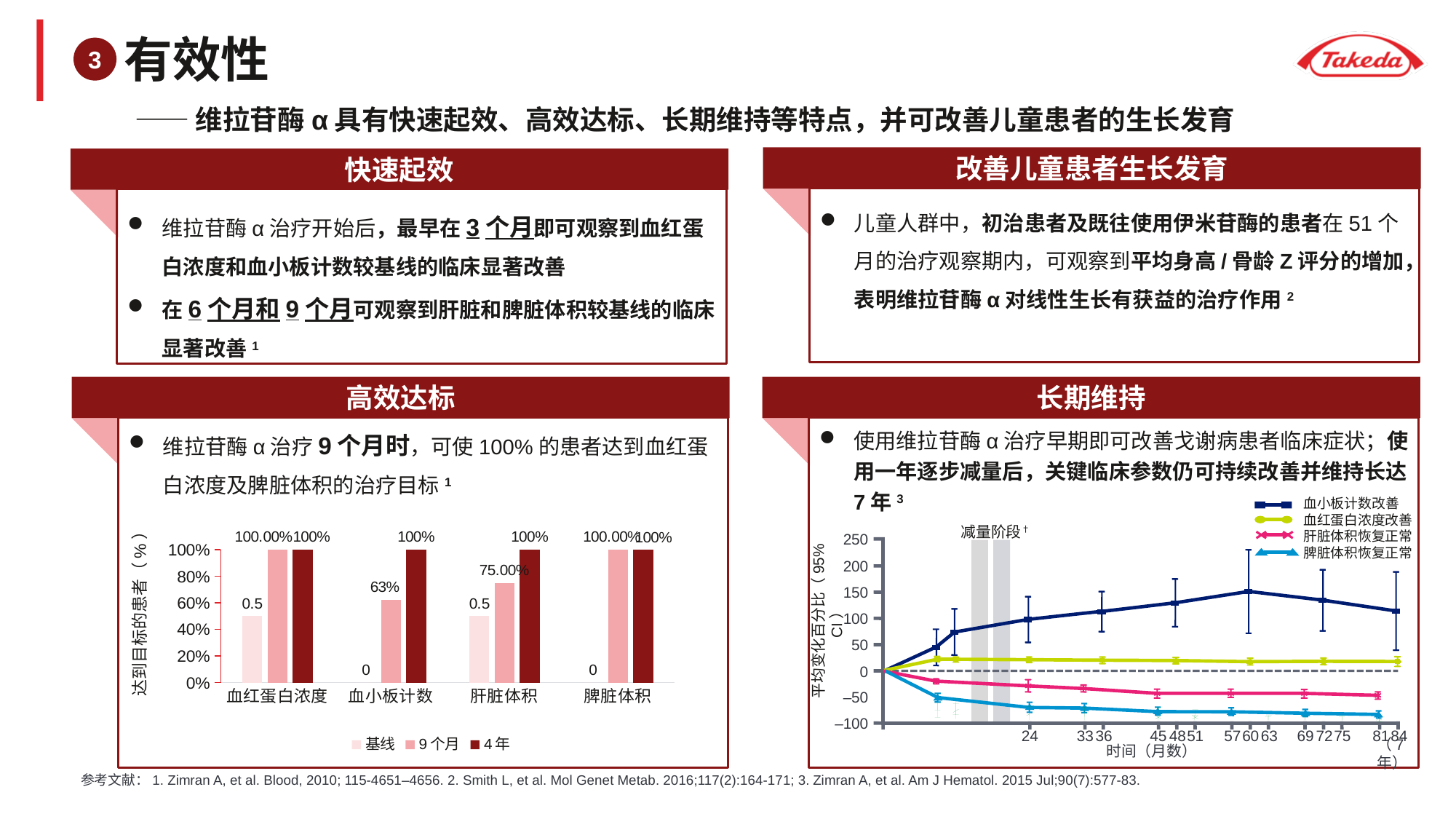

# 有效性
3
——维拉苷酶α具有快速起效、高效达标、长期维持等特点，并可改善儿童患者的生长发育

改善儿童患者生长发育
快速起效
快速起效

维拉苷酶α治疗开始后，最早在3个月即可观察到血红蛋白浓度和血小板计数较基线的临床显著改善
在6个月和9个月可观察到肝脏和脾脏体积较基线的临床显著改善1
儿童人群中，初治患者及既往使用伊米苷酶的患者在51个月的治疗观察期内，可观察到平均身高/骨龄Z评分的增加，表明维拉苷酶α对线性生长有获益的治疗作用2
高效达标
长期维持
维拉苷酶α治疗9个月时，可使100%的患者达到血红蛋白浓度及脾脏体积的治疗目标1
使用维拉苷酶α治疗早期即可改善戈谢病患者临床症状；使用一年逐步减量后，关键临床参数仍可持续改善并维持长达7年3
快速起效

快速起效

血小板计数改善

血红蛋白浓度改善

肝脏体积恢复正常
脾脏体积恢复正常

### Chart

| Category | 基线 | 9个月 | 4年 |
|---|---|---|---|
| 血红蛋白浓度 | 0.5 | 1.0 | 1.0 |
| 血小板计数 | 0.0 | 0.625 | 1.0 |
| 肝脏体积 | 0.5 | 0.75 | 1.0 |
| 脾脏体积 | 0.0 | 1.0 | 1.0 |
达到目标的患者（%）
减量阶段†
250

200

150

平均变化百分比（95% CI）
100

50

0

–50
–100

24
33
36
45
48
51
57
60
63
69
72
75
81
84
时间（月数）
（7年）
参考文献：1. Zimran A, et al. Blood, 2010; 115-4651–4656. 2. Smith L, et al. Mol Genet Metab. 2016;117(2):164-171; 3. Zimran A, et al. Am J Hematol. 2015 Jul;90(7):577-83.